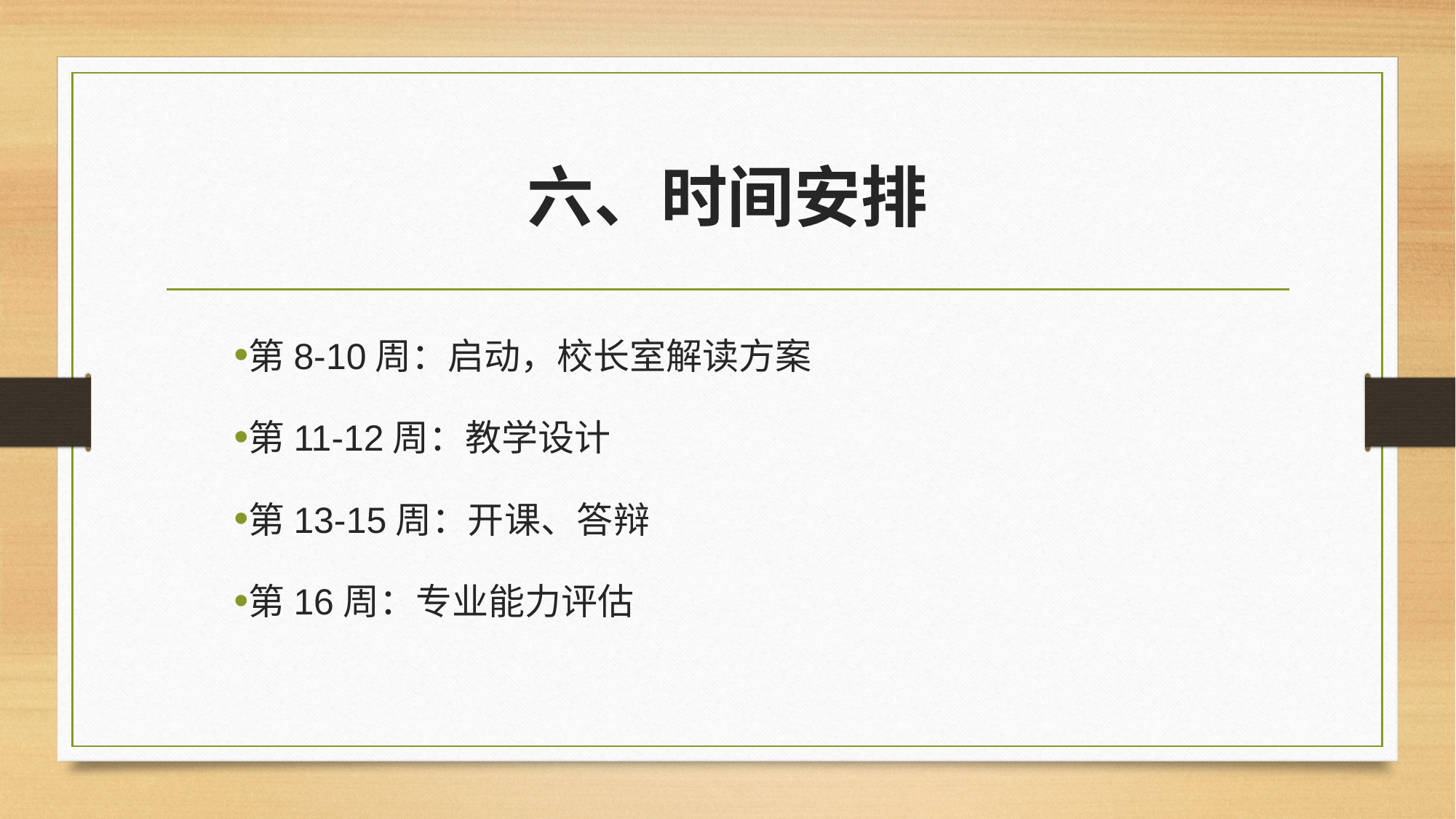

# 六、时间安排
第8-10周：启动，校长室解读方案
第11-12周：教学设计
第13-15周：开课、答辩
第16周：专业能力评估